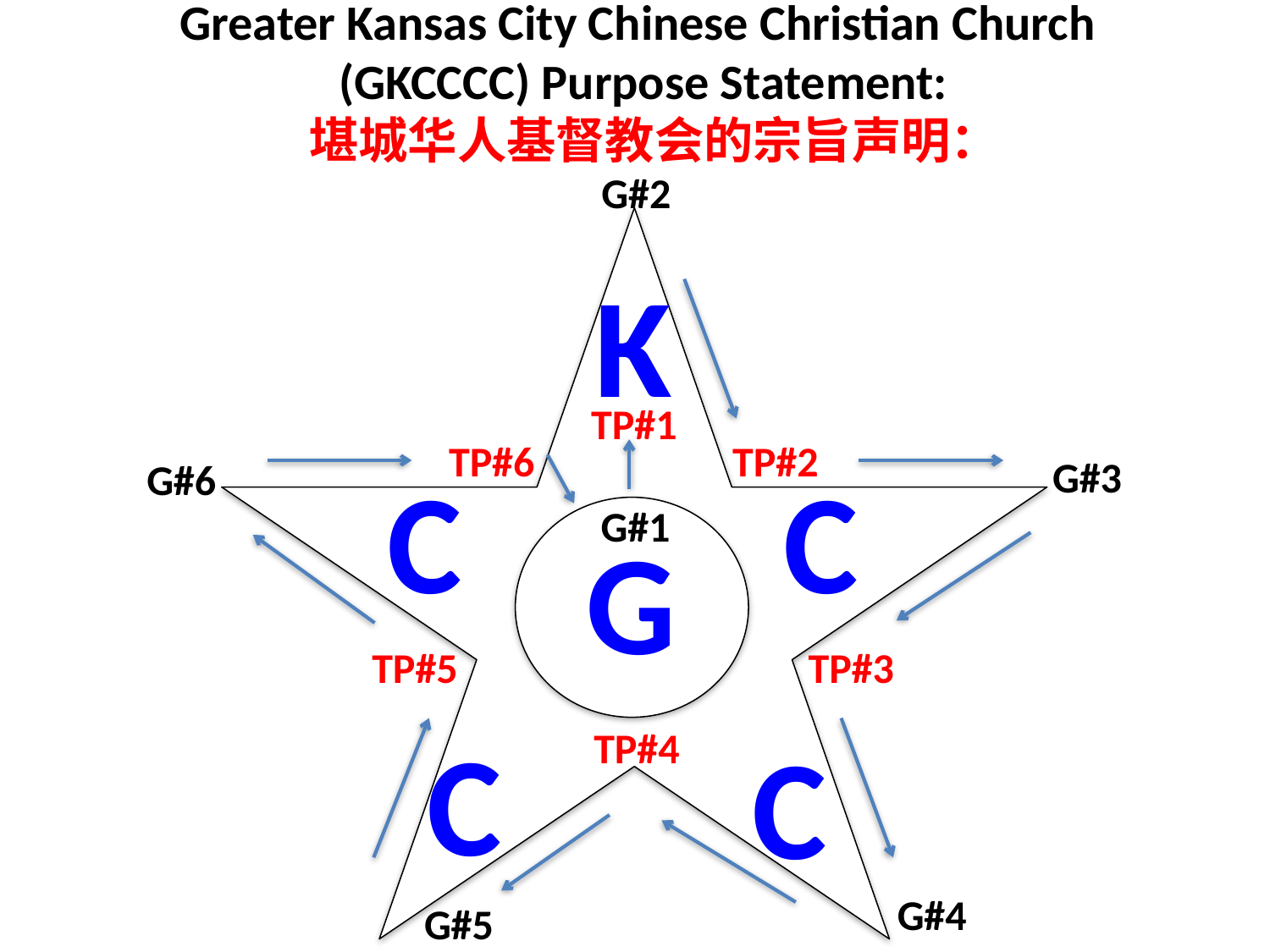

Greater Kansas City Chinese Christian Church
(GKCCCC) Purpose Statement:
 堪城华人基督教会的宗旨声明：
G#2

K
TP#1
TP#6
TP#2
G#3
G#6
C
C
G#1

G
TP#5
TP#3
C
C
TP#4
(6)
G#4
G#5